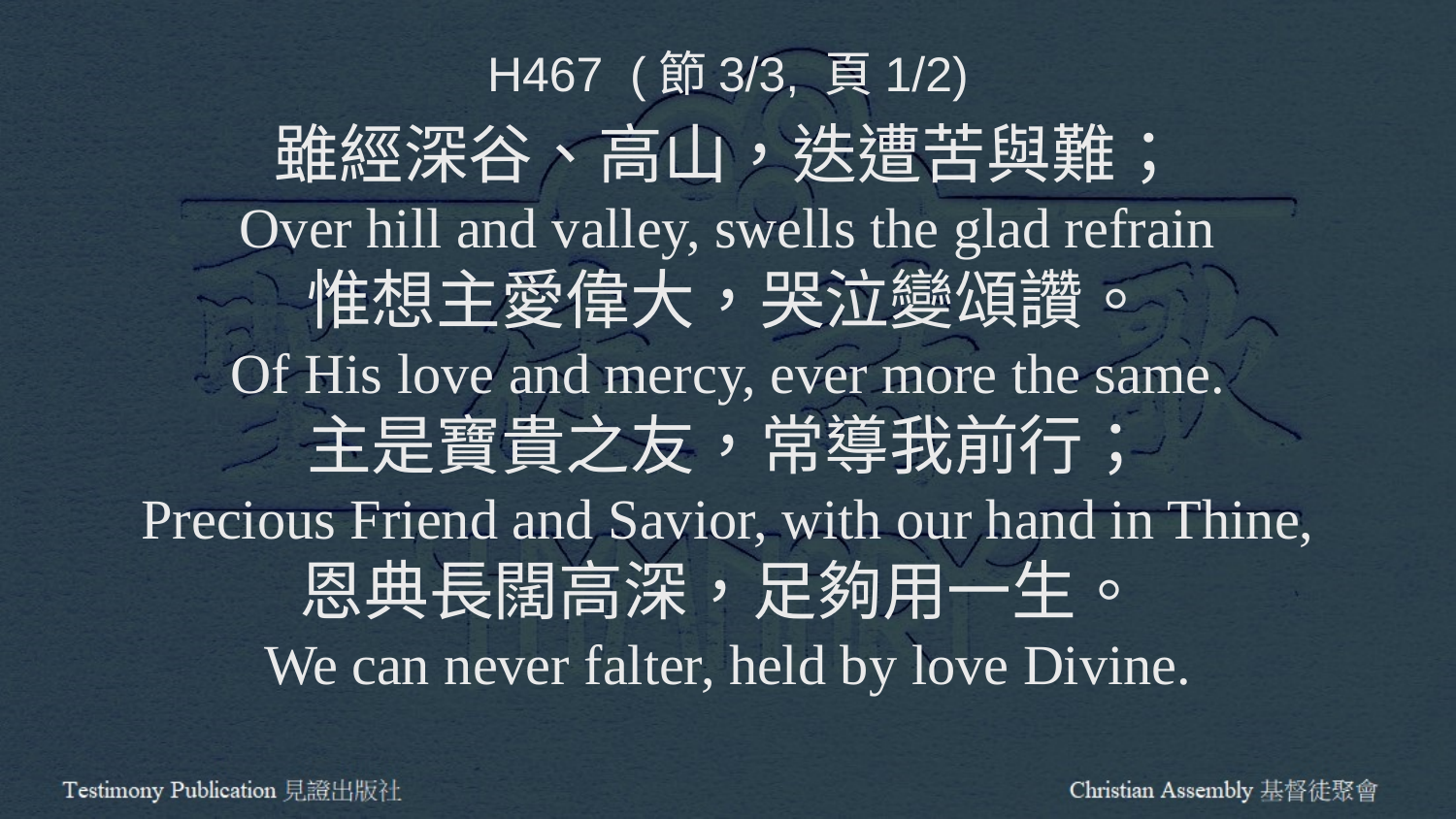

H467  (節3/3, 頁1/2)
雖經深谷、高山，迭遭苦與難；
Over hill and valley, swells the glad refrain
惟想主愛偉大，哭泣變頌讚。
Of His love and mercy, ever more the same.
主是寶貴之友，常導我前行；
Precious Friend and Savior, with our hand in Thine,
恩典長闊高深，足夠用一生。
We can never falter, held by love Divine.